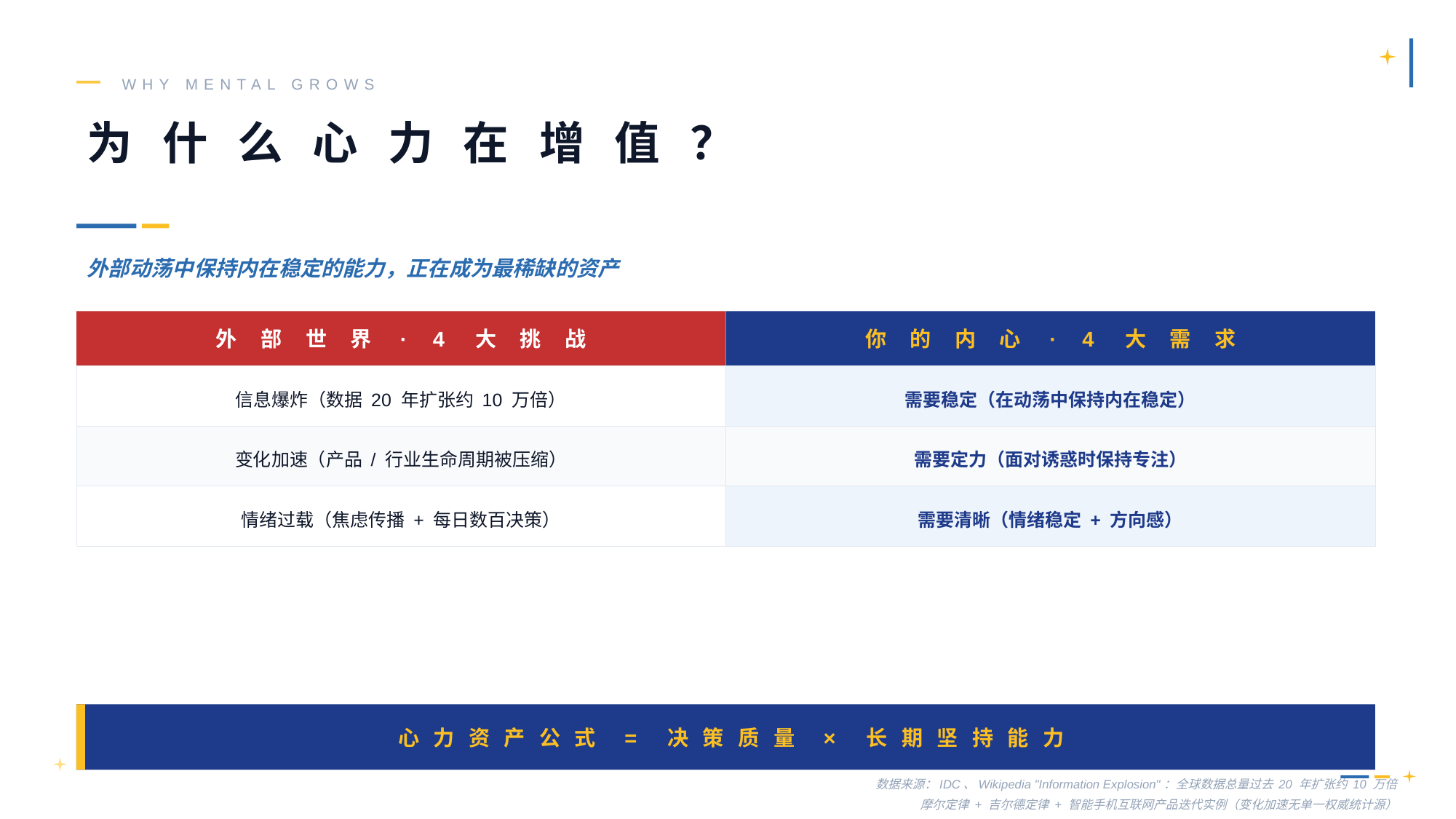

WHY MENTAL GROWS

为  什  么  心  力  在  增  值  ？

外部动荡中保持内在稳定的能力，正在成为最稀缺的资产

外  部  世  界  ·  4  大  挑  战

你  的  内  心  ·  4  大  需  求

信息爆炸（数据 20 年扩张约 10 万倍）

需要稳定（在动荡中保持内在稳定）

变化加速（产品 / 行业生命周期被压缩）

需要定力（面对诱惑时保持专注）

情绪过载（焦虑传播 + 每日数百决策）

需要清晰（情绪稳定 + 方向感）

心 力 资 产 公 式  =  决 策 质 量  ×  长 期 坚 持 能 力

数据来源：IDC、Wikipedia "Information Explosion"：全球数据总量过去 20 年扩张约 10 万倍
摩尔定律 + 吉尔德定律 + 智能手机互联网产品迭代实例（变化加速无单一权威统计源）